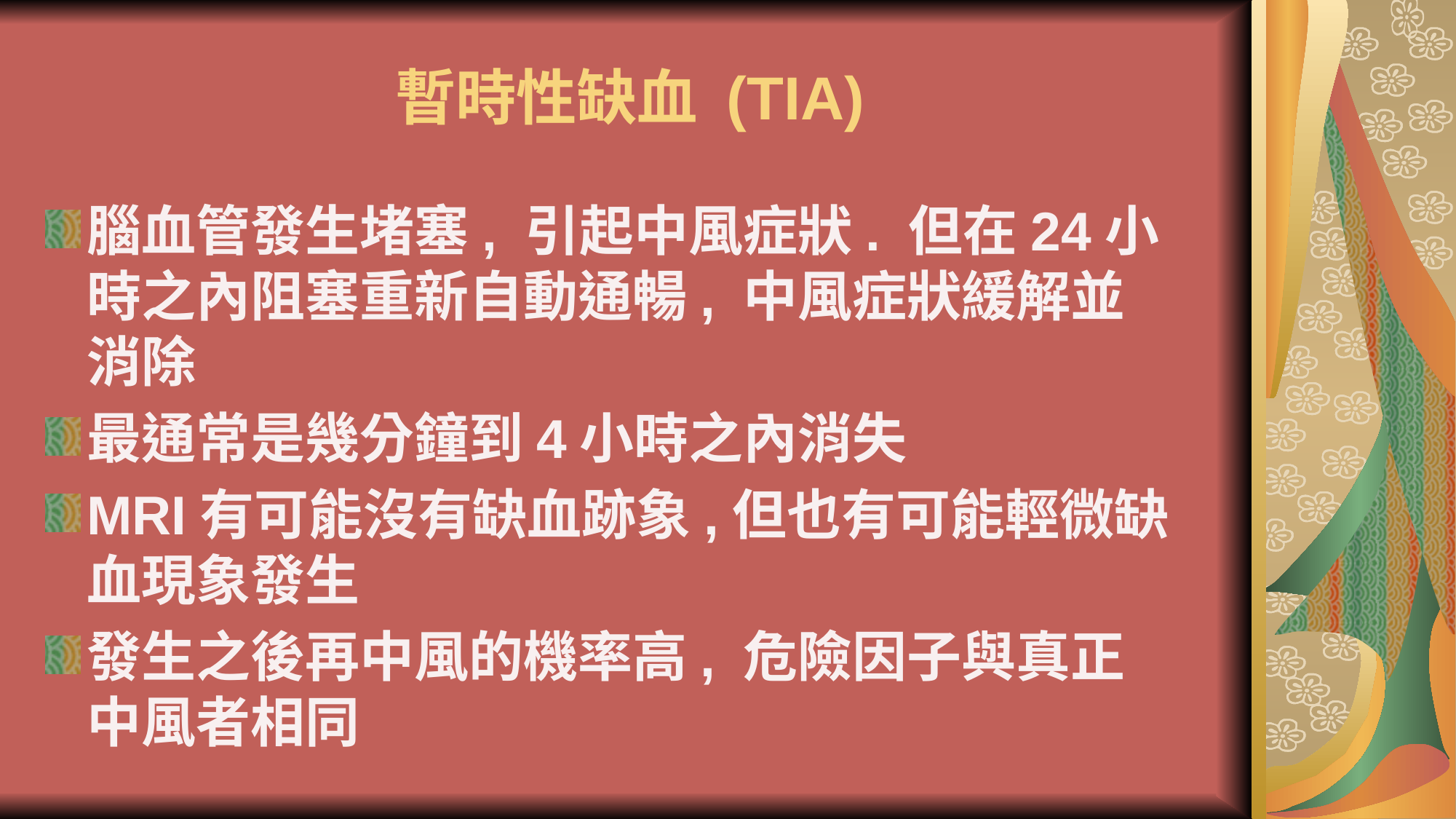

# 暫時性缺血 (TIA)
腦血管發生堵塞, 引起中風症狀. 但在24小時之內阻塞重新自動通暢, 中風症狀緩解並消除
最通常是幾分鐘到4小時之內消失
MRI有可能沒有缺血跡象,但也有可能輕微缺血現象發生
發生之後再中風的機率高, 危險因子與真正中風者相同